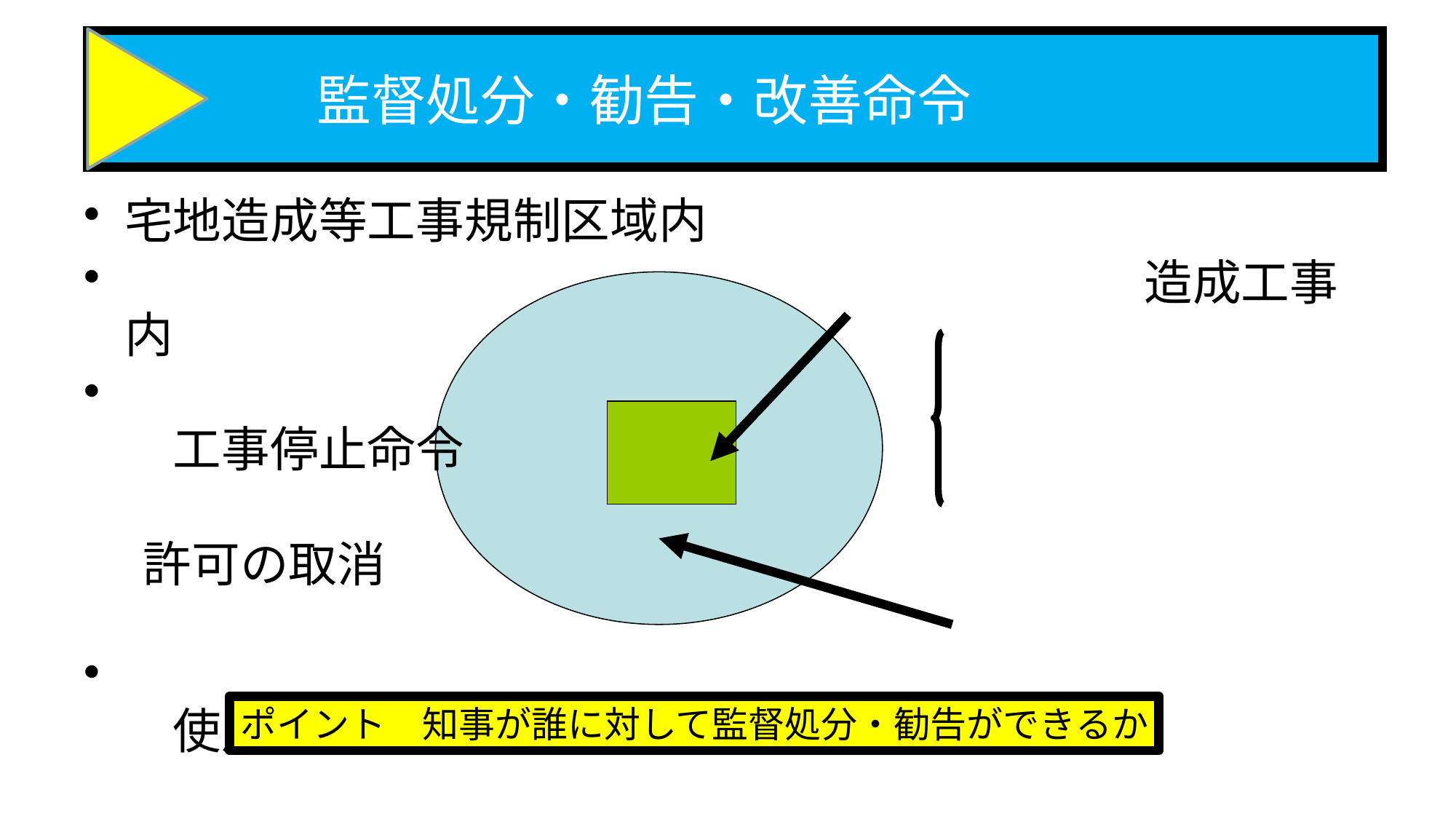

# 監督処分・勧告・改善命令

宅地造成等工事規制区域内
　　　　　　　　　　　　　　　　　　　　　造成工事内
　　　　　　　　　　　　　　　　　　　　　　　　　　工事停止命令
　　　　　　　　　　　　　　　　　　　　　　　　　　　 許可の取消
　　　　　　　　　　　　　　　　　　　　　　　　　　使用禁止命令

　　　　　　　　　　　　　　　　　　　　　　　　　　　保全義務
　　　　　　　　　　　　　　　　　　　　　　　　　　　勧告・改善命令

ポイント　知事が誰に対して監督処分・勧告ができるか